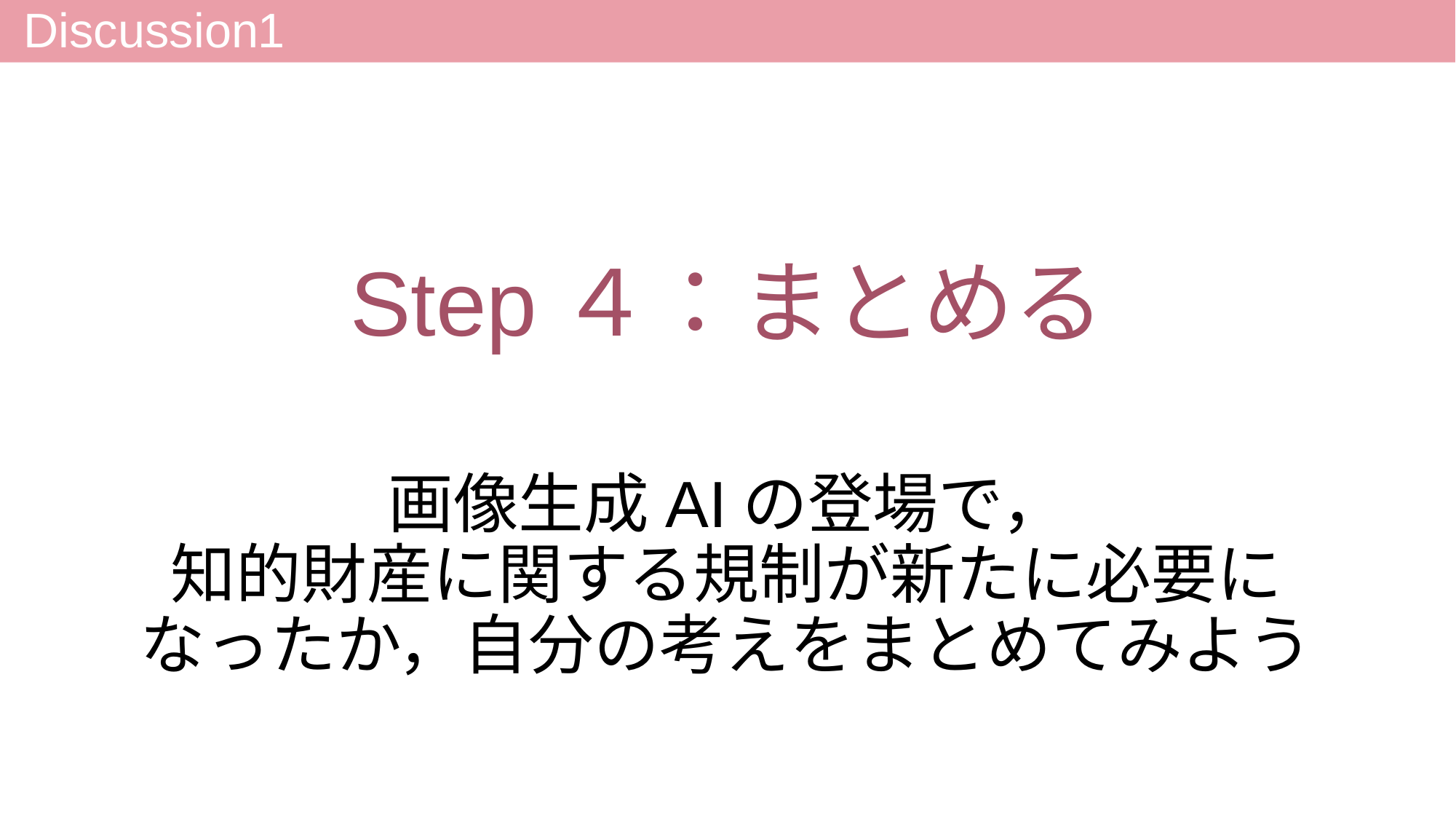

Discussion1
# Step４：まとめる
画像生成AIの登場で，
知的財産に関する規制が新たに必要になったか，自分の考えをまとめてみよう